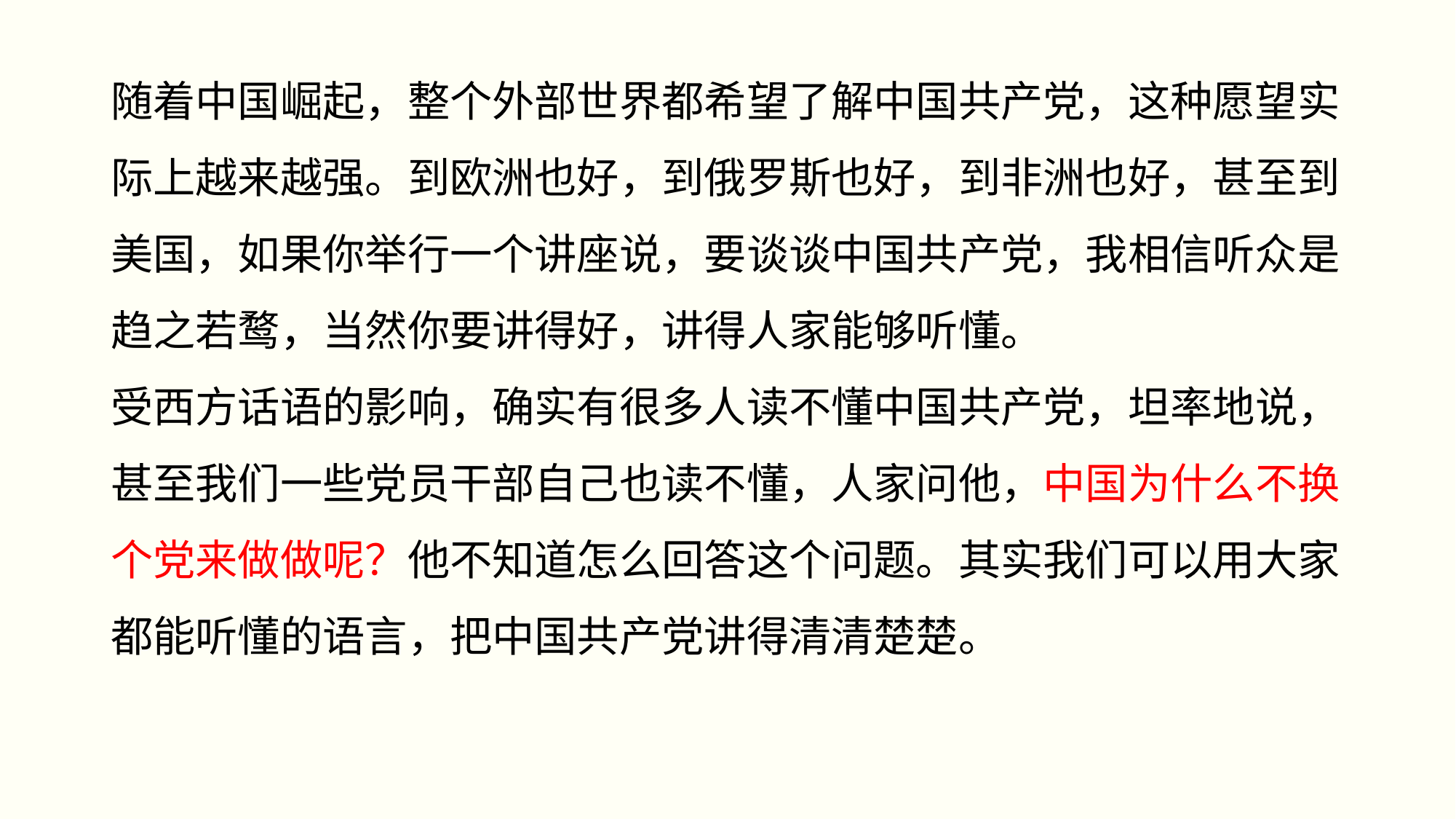

# 随着中国崛起，整个外部世界都希望了解中国共产党，这种愿望实际上越来越强。到欧洲也好，到俄罗斯也好，到非洲也好，甚至到美国，如果你举行一个讲座说，要谈谈中国共产党，我相信听众是趋之若鹜，当然你要讲得好，讲得人家能够听懂。 受西方话语的影响，确实有很多人读不懂中国共产党，坦率地说，甚至我们一些党员干部自己也读不懂，人家问他，中国为什么不换个党来做做呢？他不知道怎么回答这个问题。其实我们可以用大家都能听懂的语言，把中国共产党讲得清清楚楚。